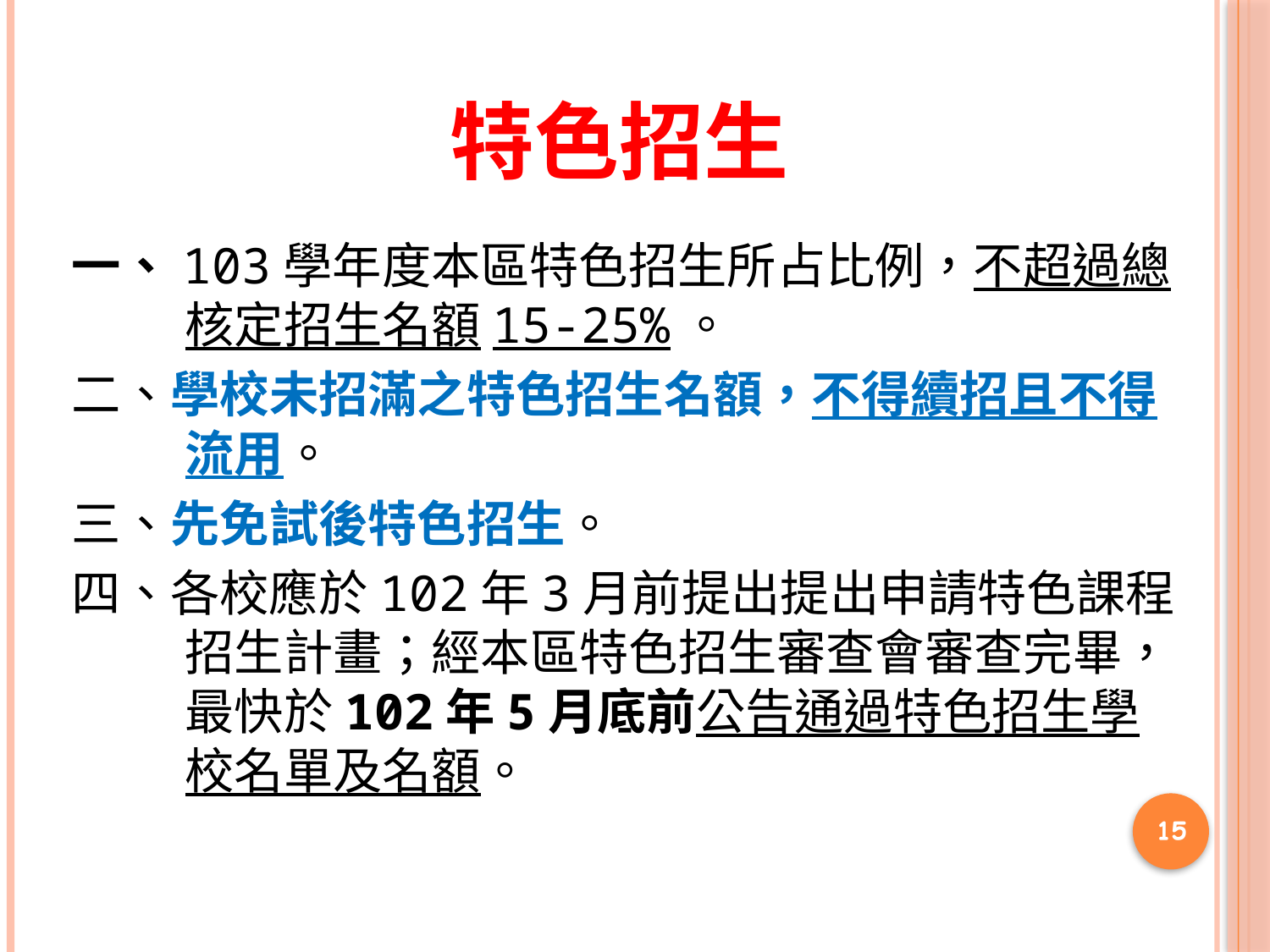

特色招生
一、103學年度本區特色招生所占比例，不超過總核定招生名額15-25%。
二、學校未招滿之特色招生名額，不得續招且不得流用。
三、先免試後特色招生。
四、各校應於102年3月前提出提出申請特色課程招生計畫；經本區特色招生審查會審查完畢，最快於102年5月底前公告通過特色招生學校名單及名額。

15